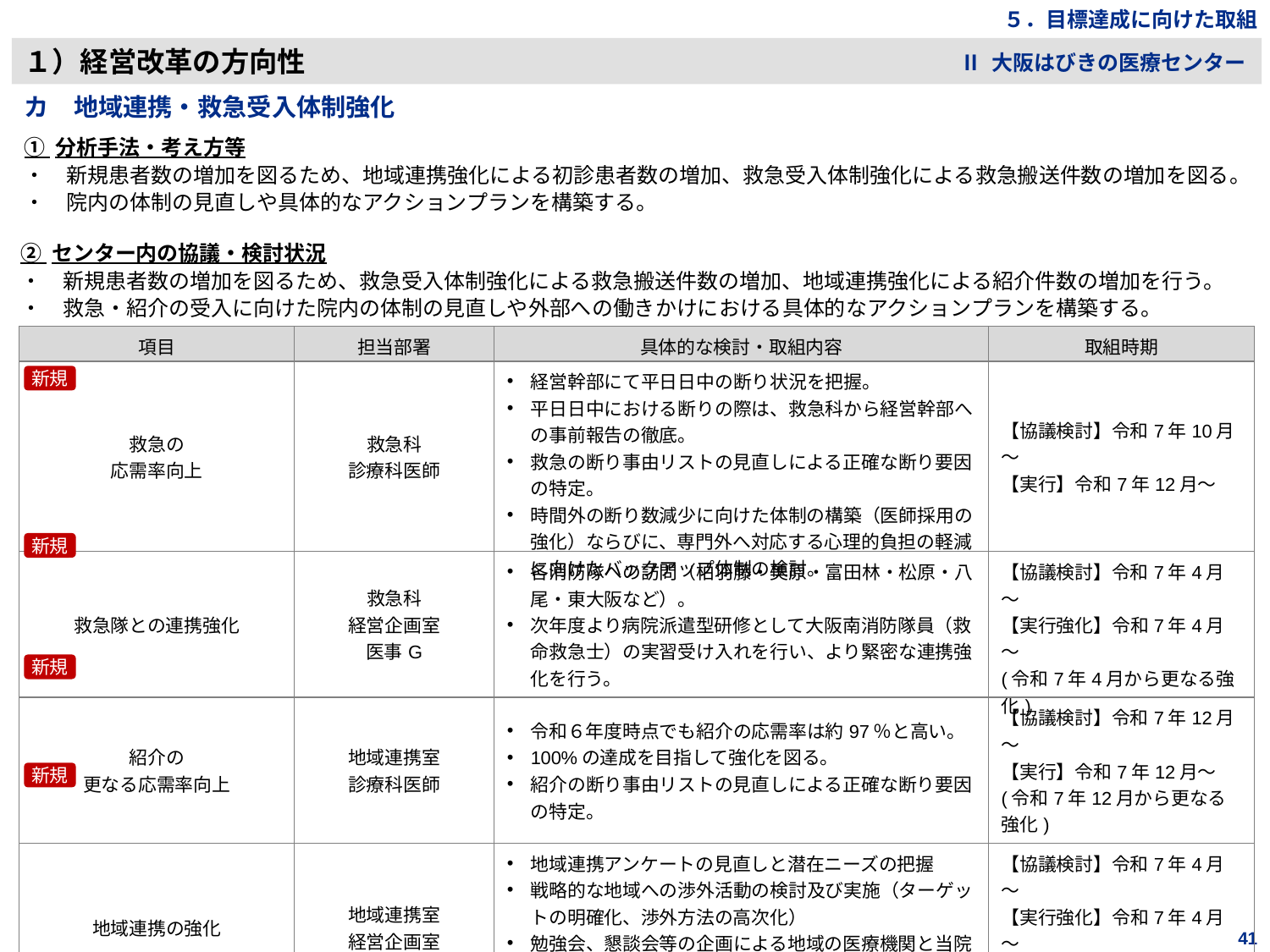

５．目標達成に向けた取組
１）経営改革の方向性
Ⅱ 大阪はびきの医療センター
カ　地域連携・救急受入体制強化
① 分析手法・考え方等
・　新規患者数の増加を図るため、地域連携強化による初診患者数の増加、救急受入体制強化による救急搬送件数の増加を図る。
・　院内の体制の見直しや具体的なアクションプランを構築する。

② センター内の協議・検討状況
・　新規患者数の増加を図るため、救急受入体制強化による救急搬送件数の増加、地域連携強化による紹介件数の増加を行う。
・　救急・紹介の受入に向けた院内の体制の見直しや外部への働きかけにおける具体的なアクションプランを構築する。
| 項目 | 担当部署 | 具体的な検討・取組内容 | 取組時期 |
| --- | --- | --- | --- |
| 救急の 応需率向上 | 救急科 診療科医師 | 経営幹部にて平日日中の断り状況を把握。 平日日中における断りの際は、救急科から経営幹部への事前報告の徹底。 救急の断り事由リストの見直しによる正確な断り要因の特定。 時間外の断り数減少に向けた体制の構築（医師採用の強化）ならびに、専門外へ対応する心理的負担の軽減に向けたバックアップ体制の検討。 | 【協議検討】令和7年10月～ 【実行】令和7年12月～ |
| 救急隊との連携強化 | 救急科 経営企画室 医事G | 各消防隊への訪問（柏羽藤・美原・富田林・松原・八尾・東大阪など）。 次年度より病院派遣型研修として大阪南消防隊員（救命救急士）の実習受け入れを行い、より緊密な連携強化を行う。 | 【協議検討】令和7年4月～ 【実行強化】令和7年4月～ (令和7年4月から更なる強化) |
| 紹介の 更なる応需率向上 | 地域連携室 診療科医師 | 令和６年度時点でも紹介の応需率は約97％と高い。 100%の達成を目指して強化を図る。 紹介の断り事由リストの見直しによる正確な断り要因の特定。 | 【協議検討】令和7年12月～ 【実行】令和7年12月～ (令和7年12月から更なる強化) |
| 地域連携の強化 | 地域連携室 経営企画室 | 地域連携アンケートの見直しと潜在ニーズの把握 戦略的な地域への渉外活動の検討及び実施（ターゲットの明確化、渉外方法の高次化） 勉強会、懇談会等の企画による地域の医療機関と当院医師との接触頻度の向上 地域連携クリニカルパスの作成及び活用による地域医療機関等との連携強化 | 【協議検討】令和7年4月～ 【実行強化】令和7年4月～ (令和7年4月から更なる強化) |
新規
新規
新規
新規
41